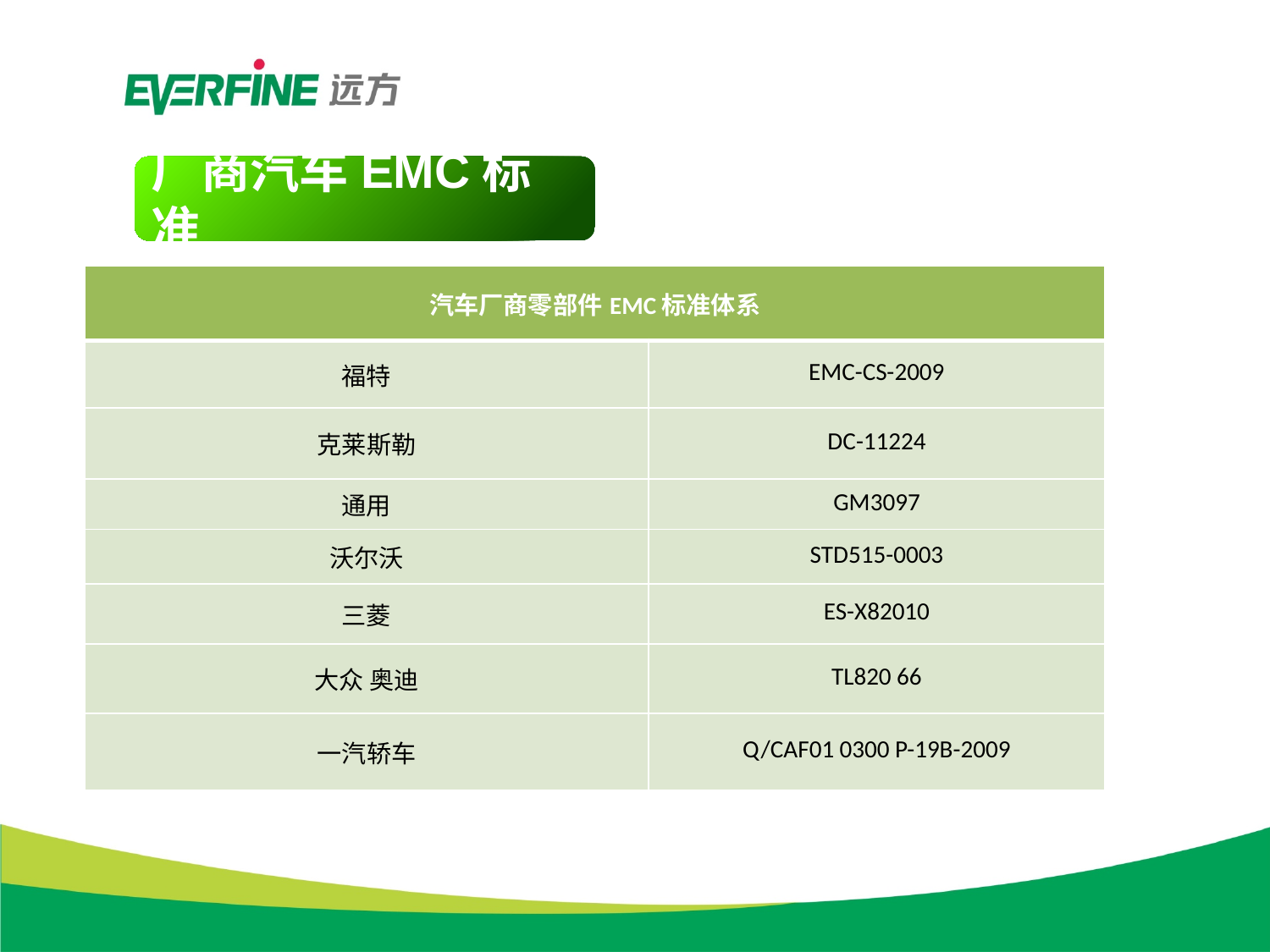

厂商汽车EMC标准

| 汽车厂商零部件EMC标准体系 |  |
| --- | --- |
| 福特 | EMC-CS-2009 |
| 克莱斯勒 | DC-11224 |
| 通用 | GM3097 |
| 沃尔沃 | STD515-0003 |
| 三菱 | ES-X82010 |
| 大众 奥迪 | TL820 66 |
| 一汽轿车 | Q/CAF01 0300 P-19B-2009 |